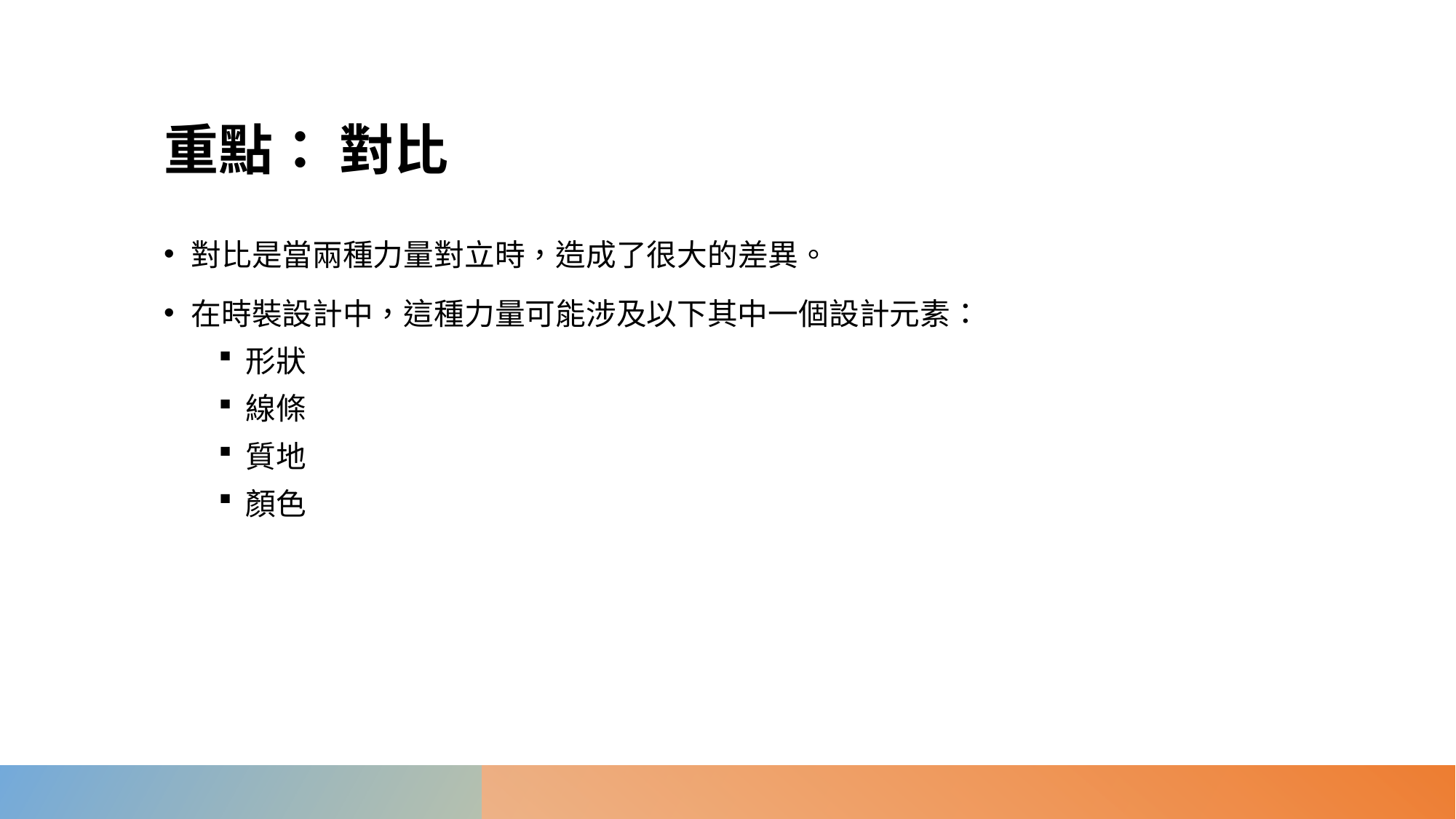

# 重點： 對比
對比是當兩種力量對立時，造成了很大的差異。
在時裝設計中，這種力量可能涉及以下其中一個設計元素：
形狀
線條
質地
顏色